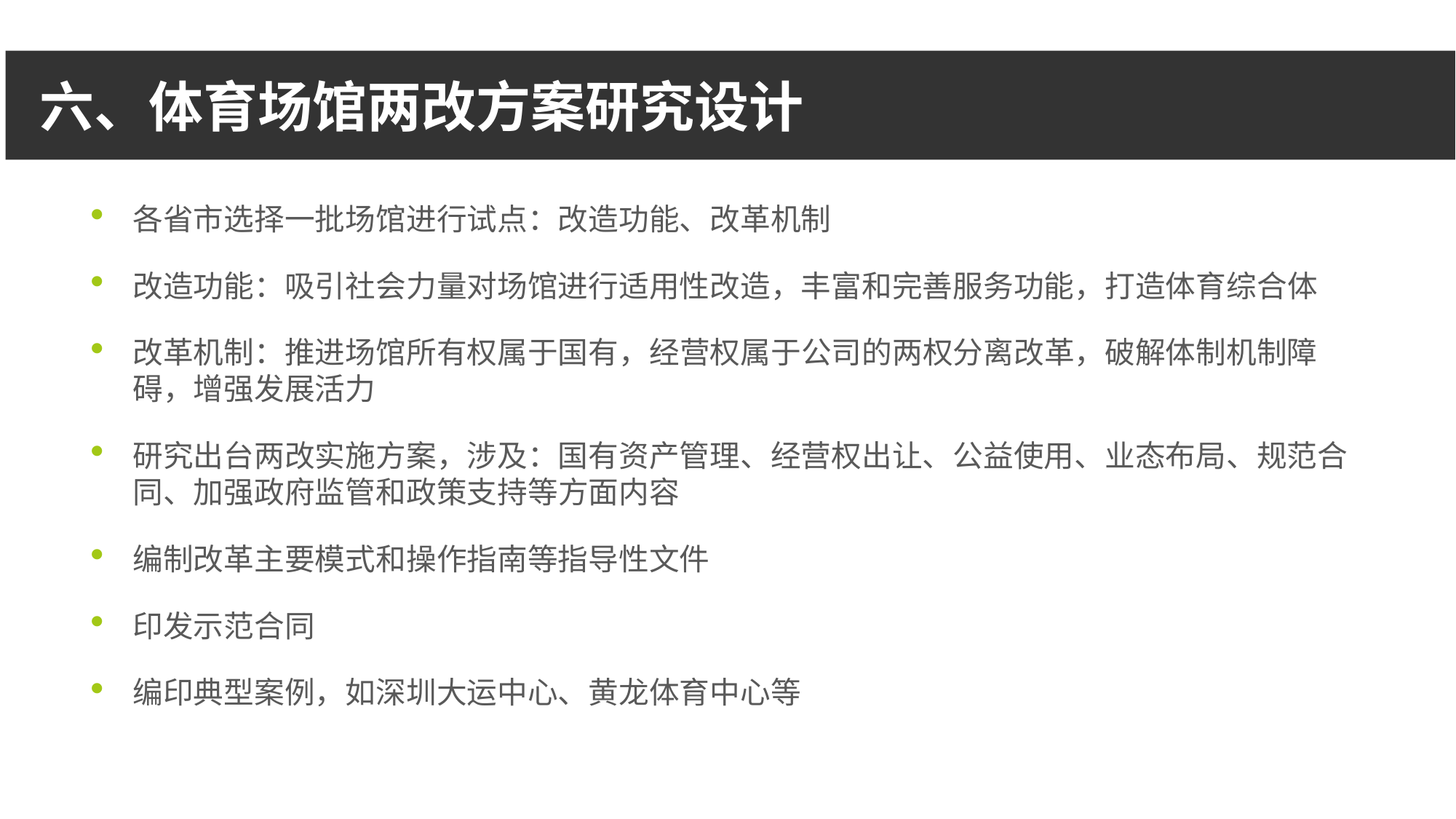

# 六、体育场馆两改方案研究设计
各省市选择一批场馆进行试点：改造功能、改革机制
改造功能：吸引社会力量对场馆进行适用性改造，丰富和完善服务功能，打造体育综合体
改革机制：推进场馆所有权属于国有，经营权属于公司的两权分离改革，破解体制机制障碍，增强发展活力
研究出台两改实施方案，涉及：国有资产管理、经营权出让、公益使用、业态布局、规范合同、加强政府监管和政策支持等方面内容
编制改革主要模式和操作指南等指导性文件
印发示范合同
编印典型案例，如深圳大运中心、黄龙体育中心等